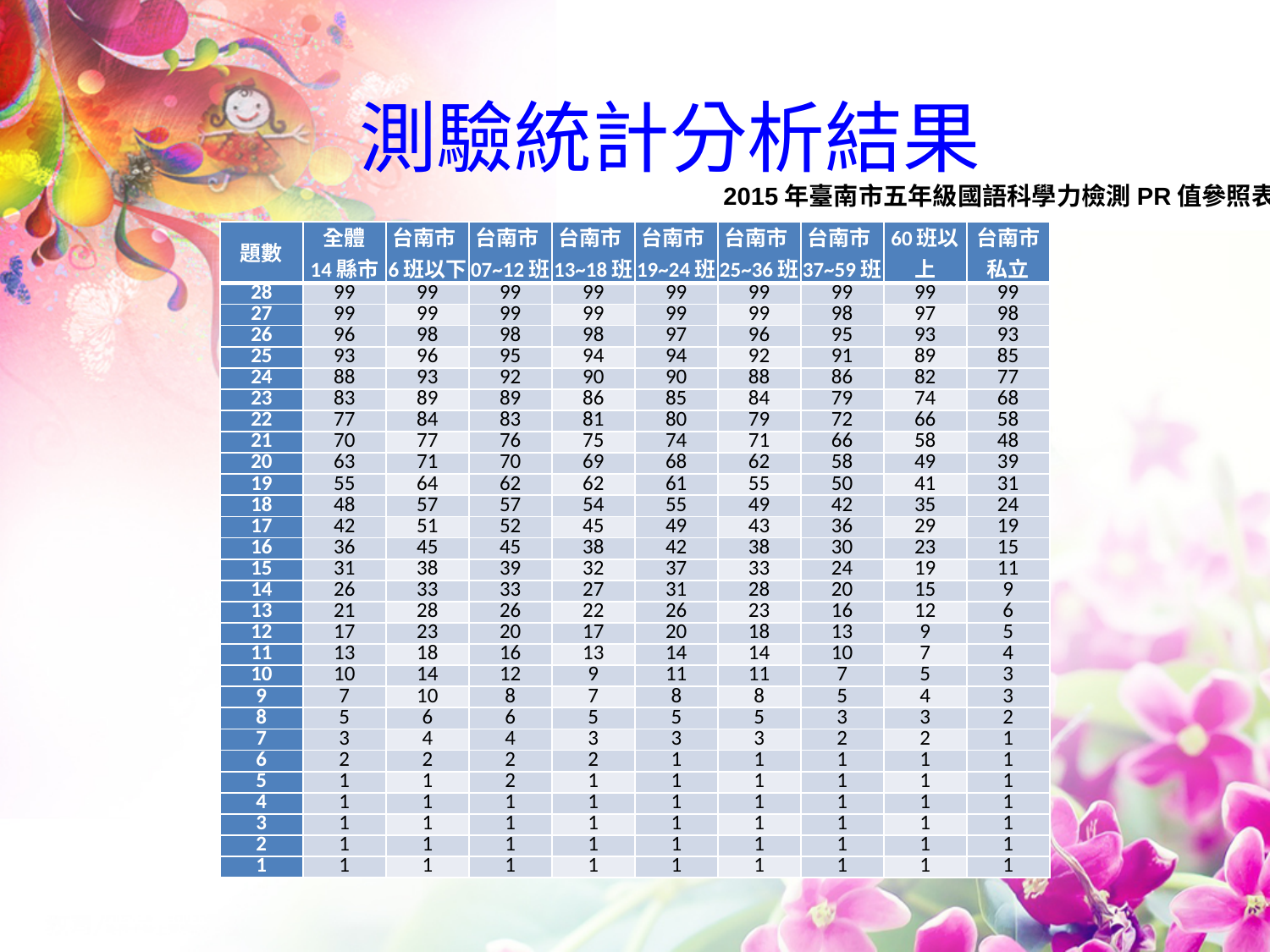

# 測驗統計分析結果
2015年臺南市五年級國語科學力檢測PR值參照表

| 題數 | 全體 14縣市 | 台南市6班以下 | 台南市07~12班 | 台南市13~18班 | 台南市19~24班 | 台南市25~36班 | 台南市37~59班 | 60班以上 | 台南市私立 |
| --- | --- | --- | --- | --- | --- | --- | --- | --- | --- |
| 28 | 99 | 99 | 99 | 99 | 99 | 99 | 99 | 99 | 99 |
| 27 | 99 | 99 | 99 | 99 | 99 | 99 | 98 | 97 | 98 |
| 26 | 96 | 98 | 98 | 98 | 97 | 96 | 95 | 93 | 93 |
| 25 | 93 | 96 | 95 | 94 | 94 | 92 | 91 | 89 | 85 |
| 24 | 88 | 93 | 92 | 90 | 90 | 88 | 86 | 82 | 77 |
| 23 | 83 | 89 | 89 | 86 | 85 | 84 | 79 | 74 | 68 |
| 22 | 77 | 84 | 83 | 81 | 80 | 79 | 72 | 66 | 58 |
| 21 | 70 | 77 | 76 | 75 | 74 | 71 | 66 | 58 | 48 |
| 20 | 63 | 71 | 70 | 69 | 68 | 62 | 58 | 49 | 39 |
| 19 | 55 | 64 | 62 | 62 | 61 | 55 | 50 | 41 | 31 |
| 18 | 48 | 57 | 57 | 54 | 55 | 49 | 42 | 35 | 24 |
| 17 | 42 | 51 | 52 | 45 | 49 | 43 | 36 | 29 | 19 |
| 16 | 36 | 45 | 45 | 38 | 42 | 38 | 30 | 23 | 15 |
| 15 | 31 | 38 | 39 | 32 | 37 | 33 | 24 | 19 | 11 |
| 14 | 26 | 33 | 33 | 27 | 31 | 28 | 20 | 15 | 9 |
| 13 | 21 | 28 | 26 | 22 | 26 | 23 | 16 | 12 | 6 |
| 12 | 17 | 23 | 20 | 17 | 20 | 18 | 13 | 9 | 5 |
| 11 | 13 | 18 | 16 | 13 | 14 | 14 | 10 | 7 | 4 |
| 10 | 10 | 14 | 12 | 9 | 11 | 11 | 7 | 5 | 3 |
| 9 | 7 | 10 | 8 | 7 | 8 | 8 | 5 | 4 | 3 |
| 8 | 5 | 6 | 6 | 5 | 5 | 5 | 3 | 3 | 2 |
| 7 | 3 | 4 | 4 | 3 | 3 | 3 | 2 | 2 | 1 |
| 6 | 2 | 2 | 2 | 2 | 1 | 1 | 1 | 1 | 1 |
| 5 | 1 | 1 | 2 | 1 | 1 | 1 | 1 | 1 | 1 |
| 4 | 1 | 1 | 1 | 1 | 1 | 1 | 1 | 1 | 1 |
| 3 | 1 | 1 | 1 | 1 | 1 | 1 | 1 | 1 | 1 |
| 2 | 1 | 1 | 1 | 1 | 1 | 1 | 1 | 1 | 1 |
| 1 | 1 | 1 | 1 | 1 | 1 | 1 | 1 | 1 | 1 |